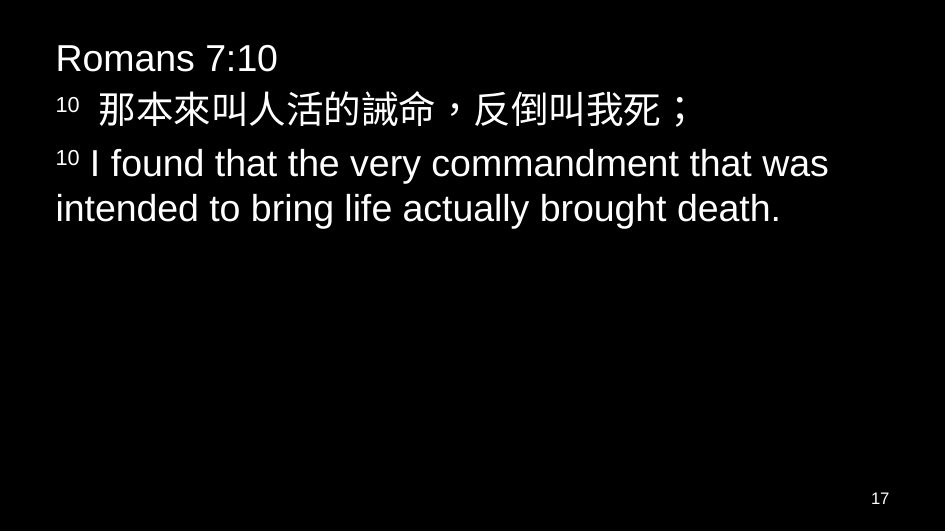

Romans 7:10
10 那本來叫人活的誡命，反倒叫我死；
10 I found that the very commandment that was intended to bring life actually brought death.

17